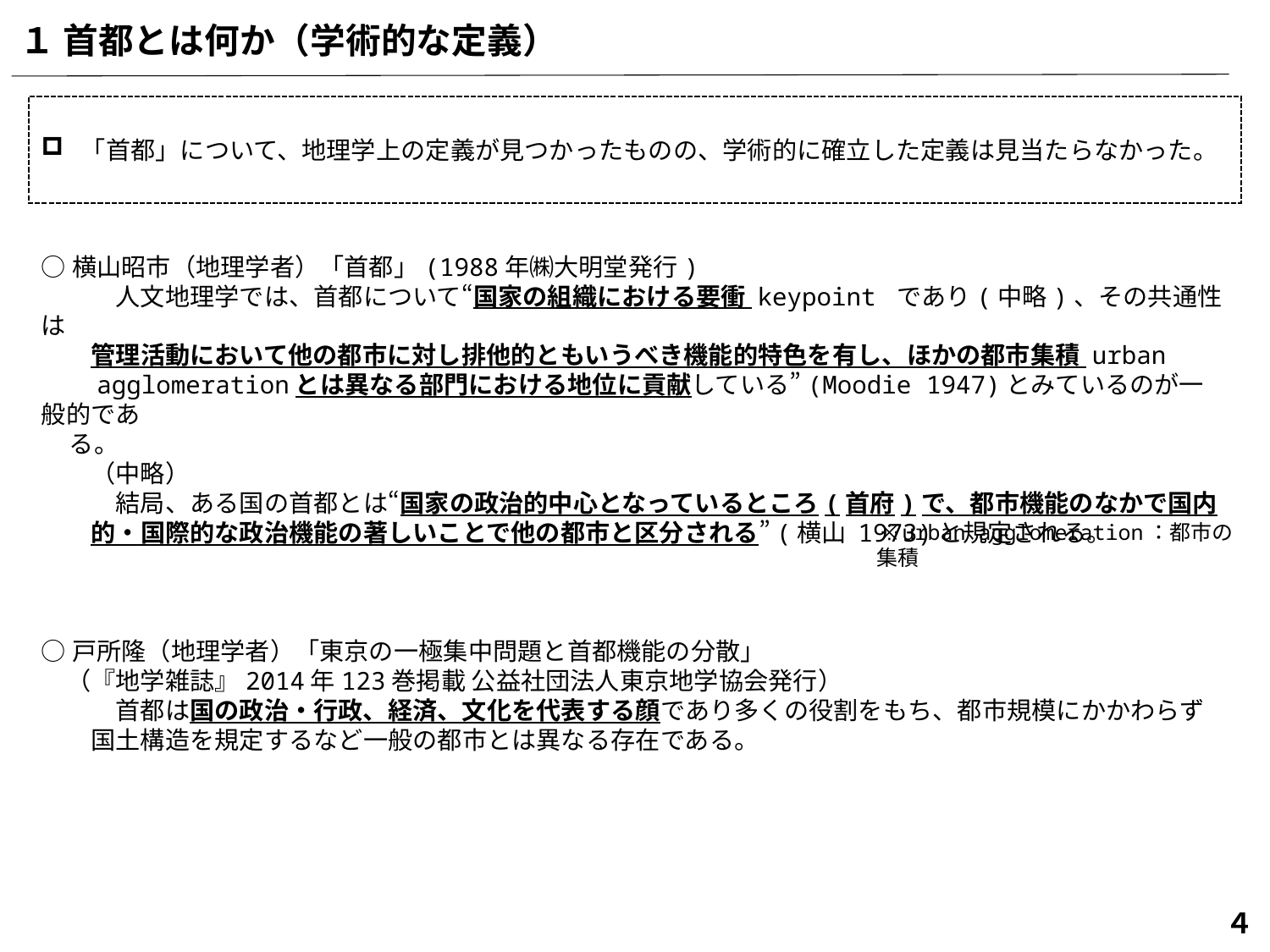

１ 首都とは何か（学術的な定義）
「首都」について、地理学上の定義が見つかったものの、学術的に確立した定義は見当たらなかった。
○横山昭市（地理学者）「首都」(1988年㈱大明堂発行)
　　　人文地理学では、首都について“国家の組織における要衝 keypoint であり(中略)、その共通性は
　　管理活動において他の都市に対し排他的ともいうべき機能的特色を有し、ほかの都市集積 urban
　　agglomerationとは異なる部門における地位に貢献している”(Moodie 1947)とみているのが一般的であ
    る。
　　（中略）
　　　結局、ある国の首都とは“国家の政治的中心となっているところ(首府)で、都市機能のなかで国内
　　的・国際的な政治機能の著しいことで他の都市と区分される”(横山 1973)と規定される。

○戸所隆（地理学者）「東京の一極集中問題と首都機能の分散」
　（『地学雑誌』2014年123巻掲載 公益社団法人東京地学協会発行）
　　　首都は国の政治・行政、経済、文化を代表する顔であり多くの役割をもち、都市規模にかかわらず
　　国土構造を規定するなど一般の都市とは異なる存在である。
※urban agglomeration：都市の集積
４